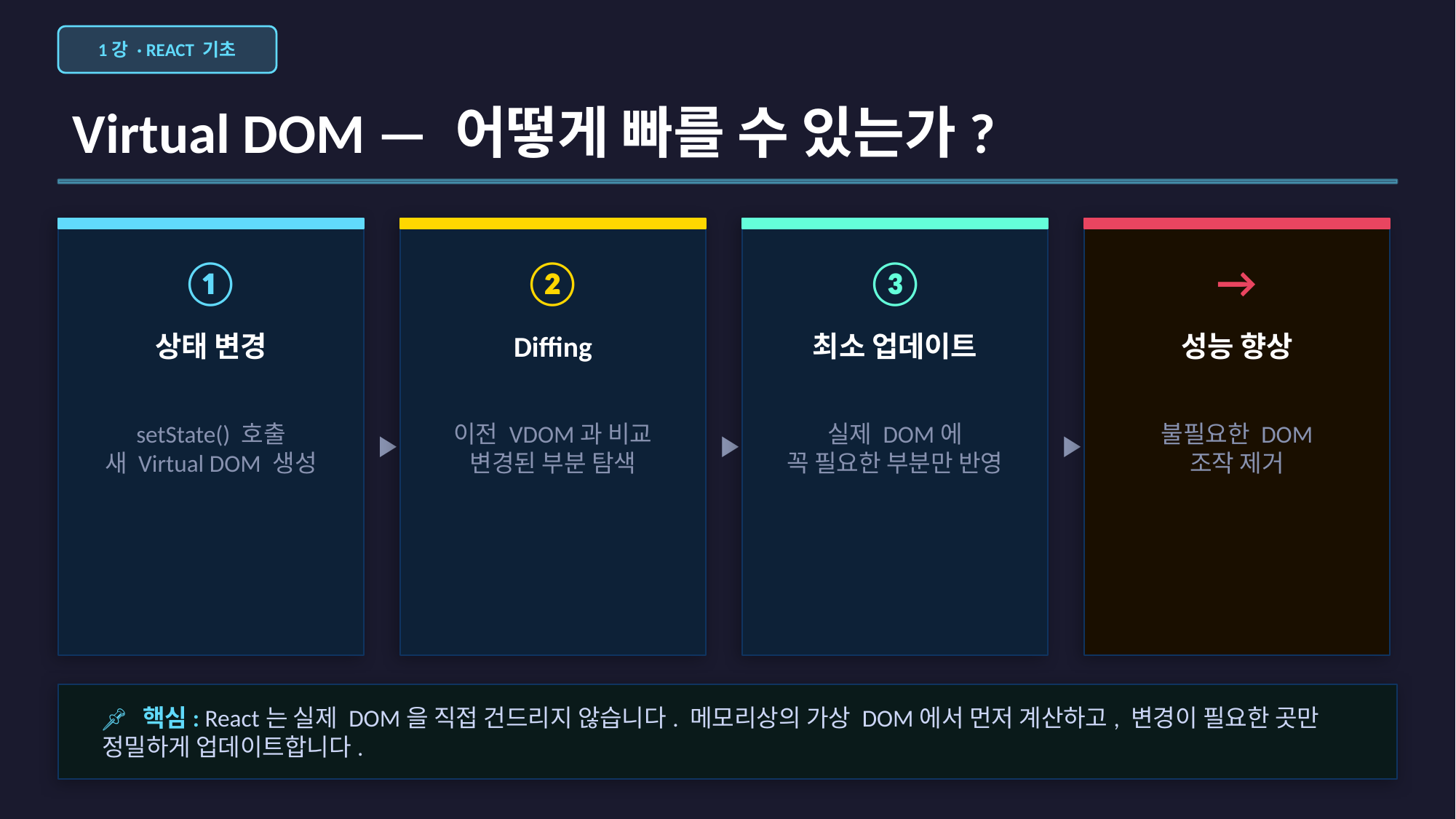

1강 · REACT 기초
Virtual DOM — 어떻게 빠를 수 있는가?

①
②
③
→
상태 변경
Diffing
최소 업데이트
성능 향상
setState() 호출
새 Virtual DOM 생성
이전 VDOM과 비교
변경된 부분 탐색
실제 DOM에
꼭 필요한 부분만 반영
불필요한 DOM
조작 제거
▶
▶
▶

📌  핵심: React는 실제 DOM을 직접 건드리지 않습니다. 메모리상의 가상 DOM에서 먼저 계산하고, 변경이 필요한 곳만 정밀하게 업데이트합니다.